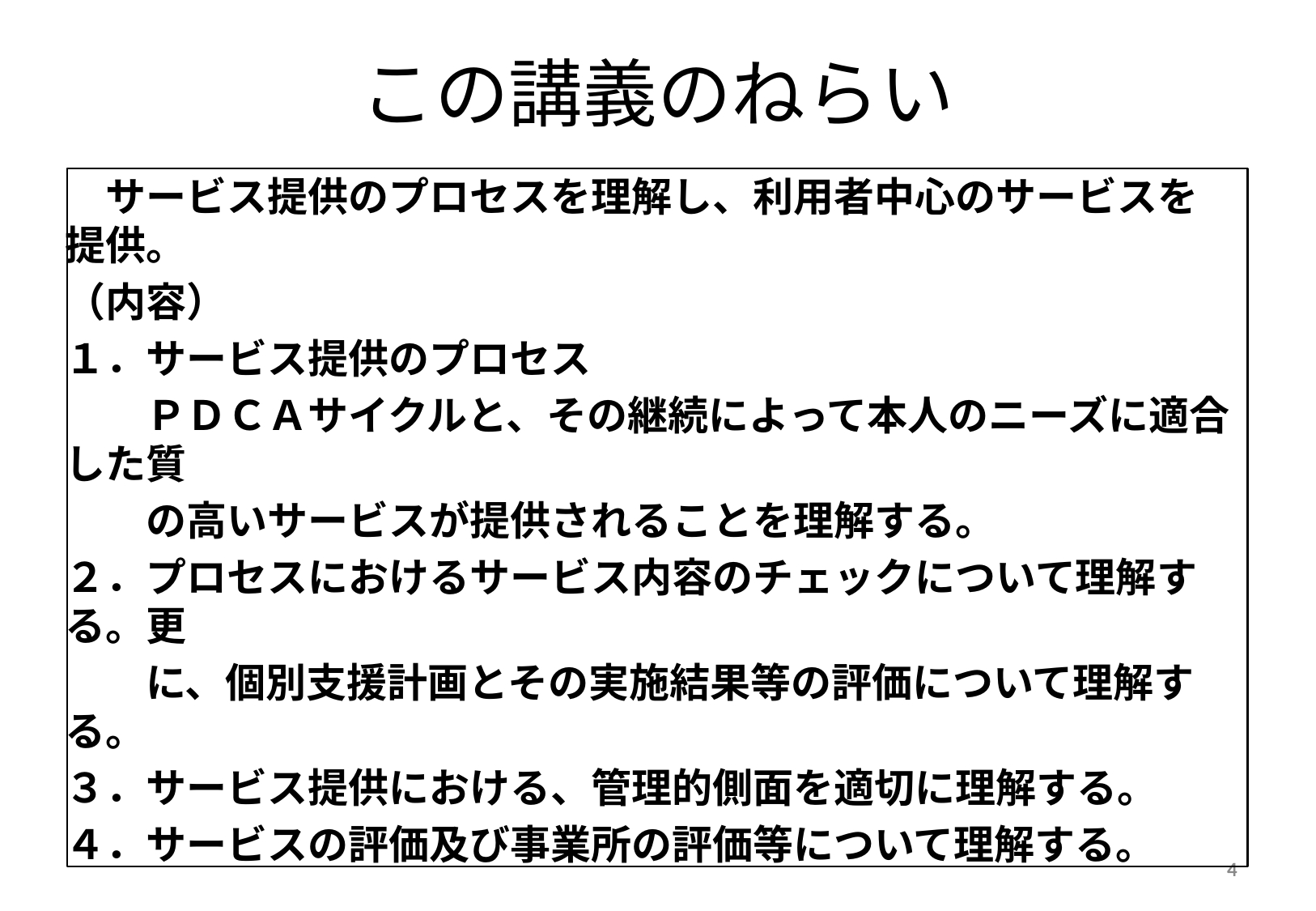

# この講義のねらい
　サービス提供のプロセスを理解し、利用者中心のサービスを提供。
（内容）
１．サービス提供のプロセス
　　ＰＤＣＡサイクルと、その継続によって本人のニーズに適合した質
　　の高いサービスが提供されることを理解する。
２．プロセスにおけるサービス内容のチェックについて理解する。更
　　に、個別支援計画とその実施結果等の評価について理解する。
３．サービス提供における、管理的側面を適切に理解する。
４．サービスの評価及び事業所の評価等について理解する。

4